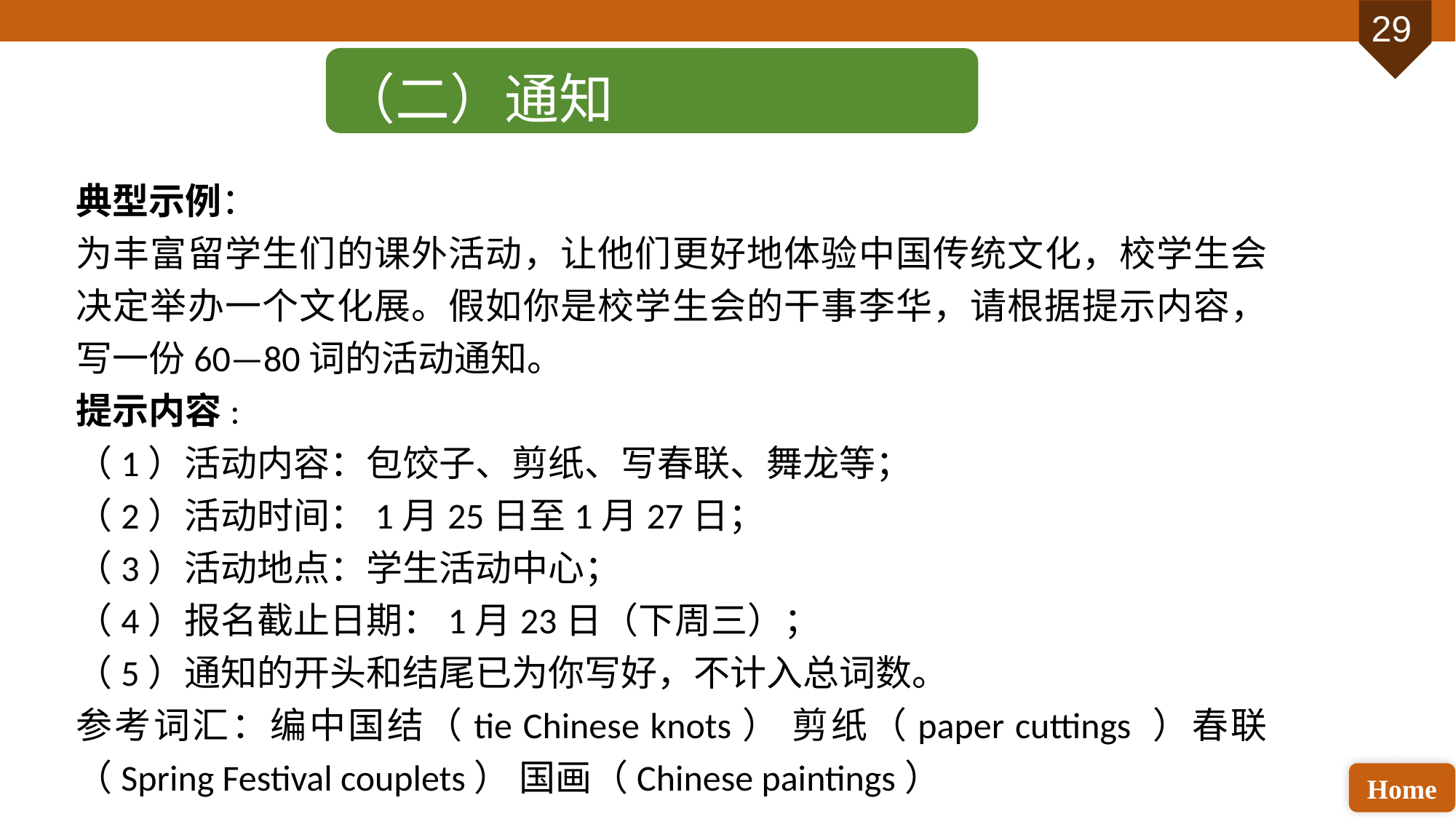

（二）通知
典型示例：
为丰富留学生们的课外活动，让他们更好地体验中国传统文化，校学生会决定举办一个文化展。假如你是校学生会的干事李华，请根据提示内容，写一份60—80词的活动通知。
提示内容:
（1）活动内容：包饺子、剪纸、写春联、舞龙等；
（2）活动时间：1月25日至1月27日；
（3）活动地点：学生活动中心；
（4）报名截止日期：1月23日（下周三）；
（5）通知的开头和结尾已为你写好，不计入总词数。
参考词汇：编中国结（tie Chinese knots） 剪纸（paper cuttings ）春联（Spring Festival couplets） 国画（Chinese paintings）